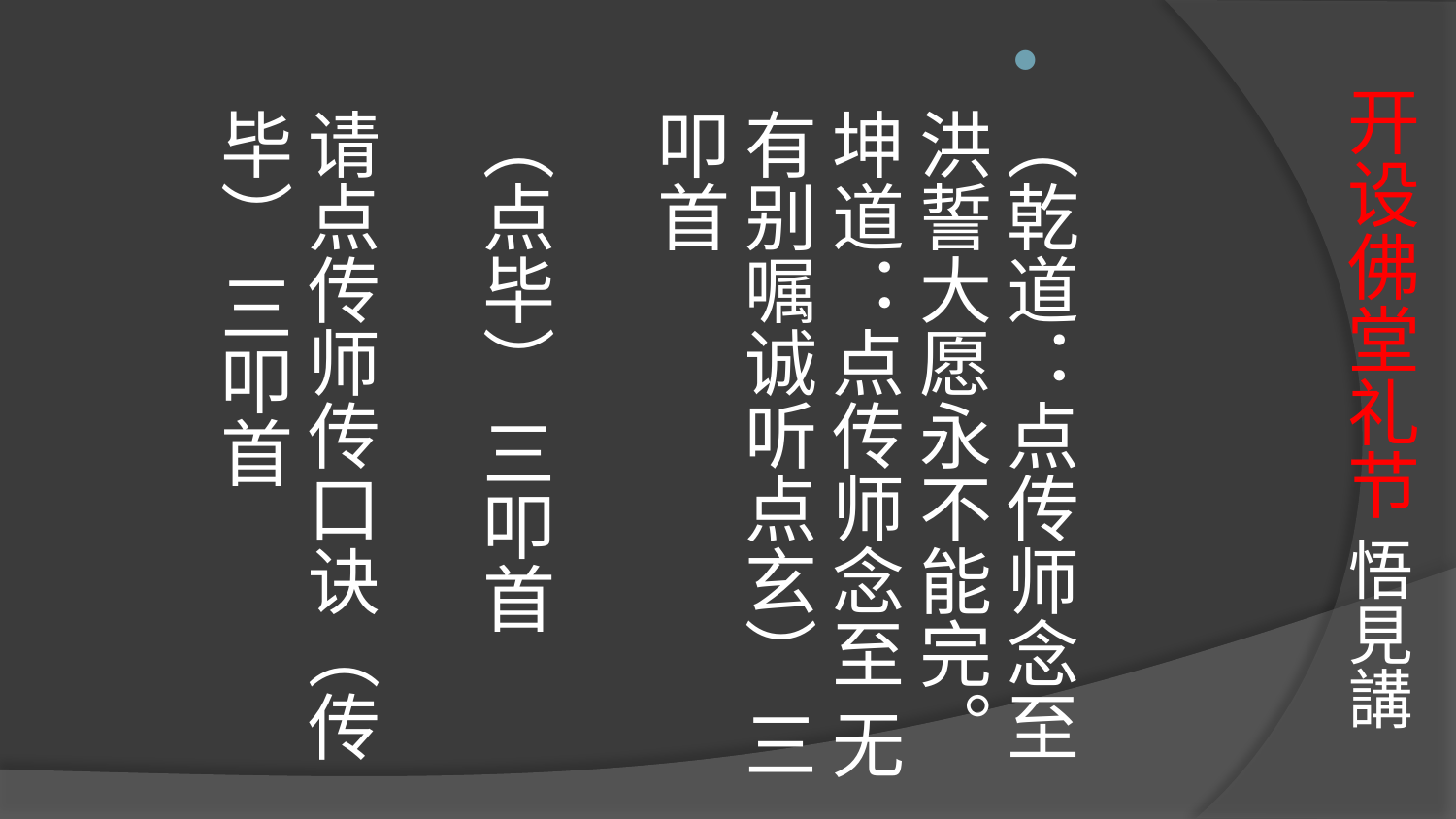

# 开设佛堂礼节 悟見講
（乾道：点传师念至 洪誓大愿永不能完。 坤道：点传师念至 无有别嘱诚听点玄） 三叩首
（点毕） 三叩首
请点传师传口诀（传毕） 三叩首